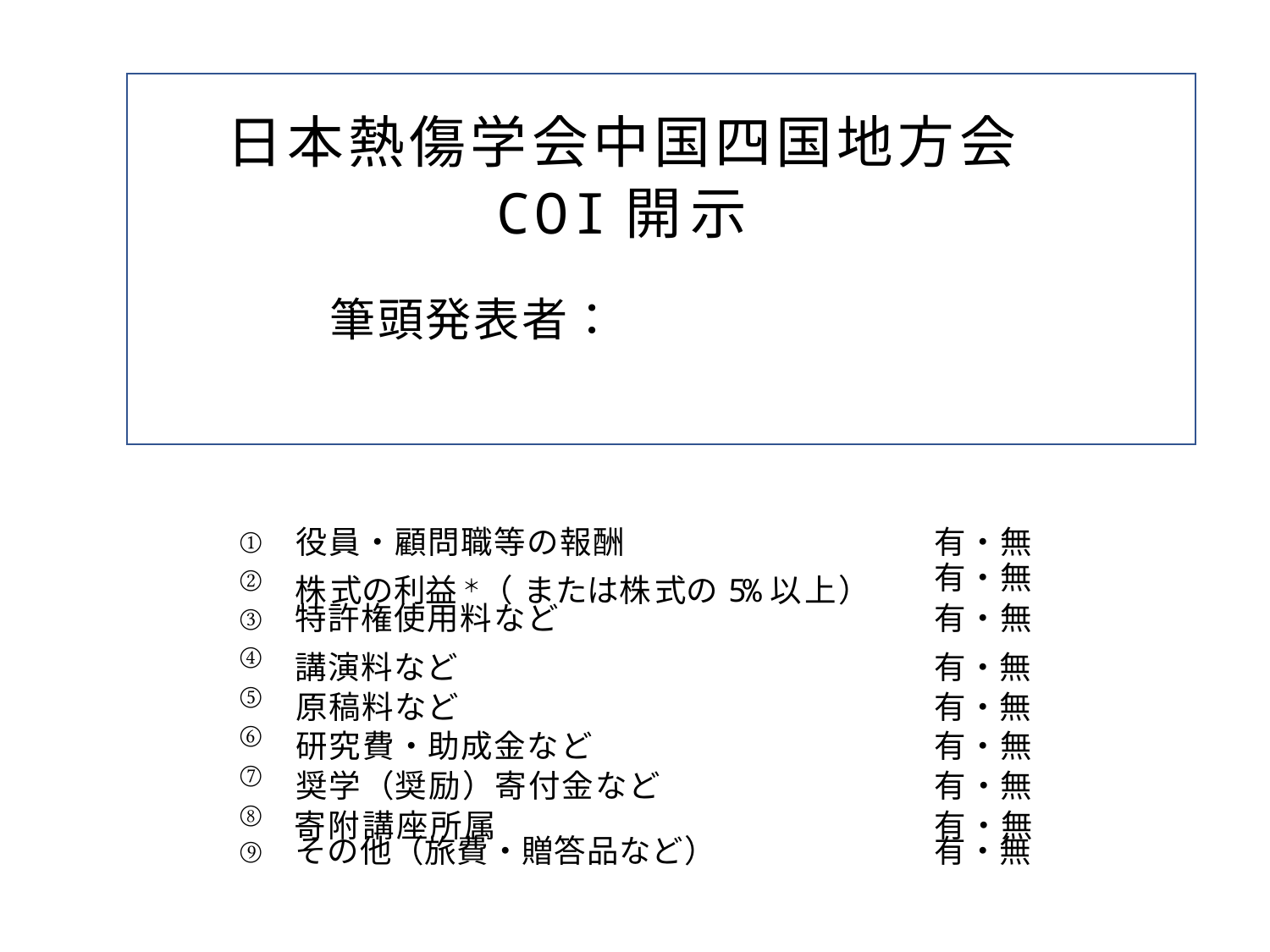

日本熱傷学会中国四国地方会
COI開示
筆頭発表者：
| ① | 役員・顧問職等の報酬 | 有・無 |
| --- | --- | --- |
| ② | 株式の利益＊（ または株式の5%以上） | 有・無 |
| ③ | 特許権使用料など | 有・無 |
| ④ | 講演料など | 有・無 |
| ⑤ | 原稿料など | 有・無 |
| ⑥ | 研究費・助成金など | 有・無 |
| ⑦ | 奨学（奨励）寄付金など | 有・無 |
| ⑧ | 寄附講座所属 | 有・無 |
| ⑨ | その他（旅費・贈答品など） | 有・無 |